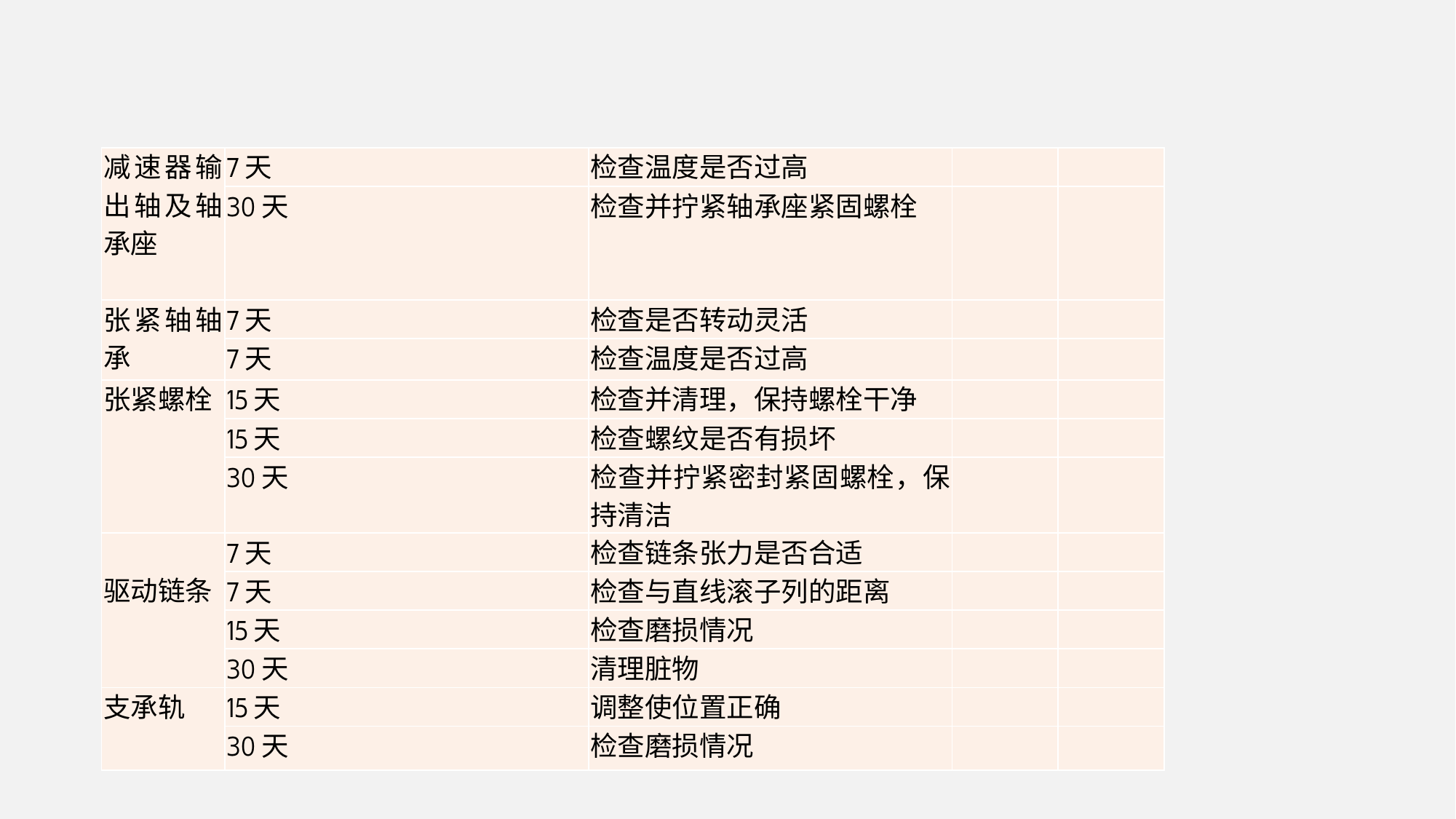

| 减速器输出轴及轴承座 | 7天 | 检查温度是否过高 |  |  |
| --- | --- | --- | --- | --- |
|  | 30天 | 检查并拧紧轴承座紧固螺栓 |  |  |
| 张紧轴轴承 | 7天 | 检查是否转动灵活 |  |  |
|  | 7天 | 检查温度是否过高 |  |  |
| 张紧螺栓 | 15天 | 检查并清理，保持螺栓干净 |  |  |
|  | 15天 | 检查螺纹是否有损坏 |  |  |
|  | 30天 | 检查并拧紧密封紧固螺栓，保持清洁 |  |  |
| 驱动链条 | 7天 | 检查链条张力是否合适 |  |  |
|  | 7天 | 检查与直线滚子列的距离 |  |  |
|  | 15天 | 检查磨损情况 |  |  |
|  | 30天 | 清理脏物 |  |  |
| 支承轨 | 15天 | 调整使位置正确 |  |  |
|  | 30天 | 检查磨损情况 |  |  |